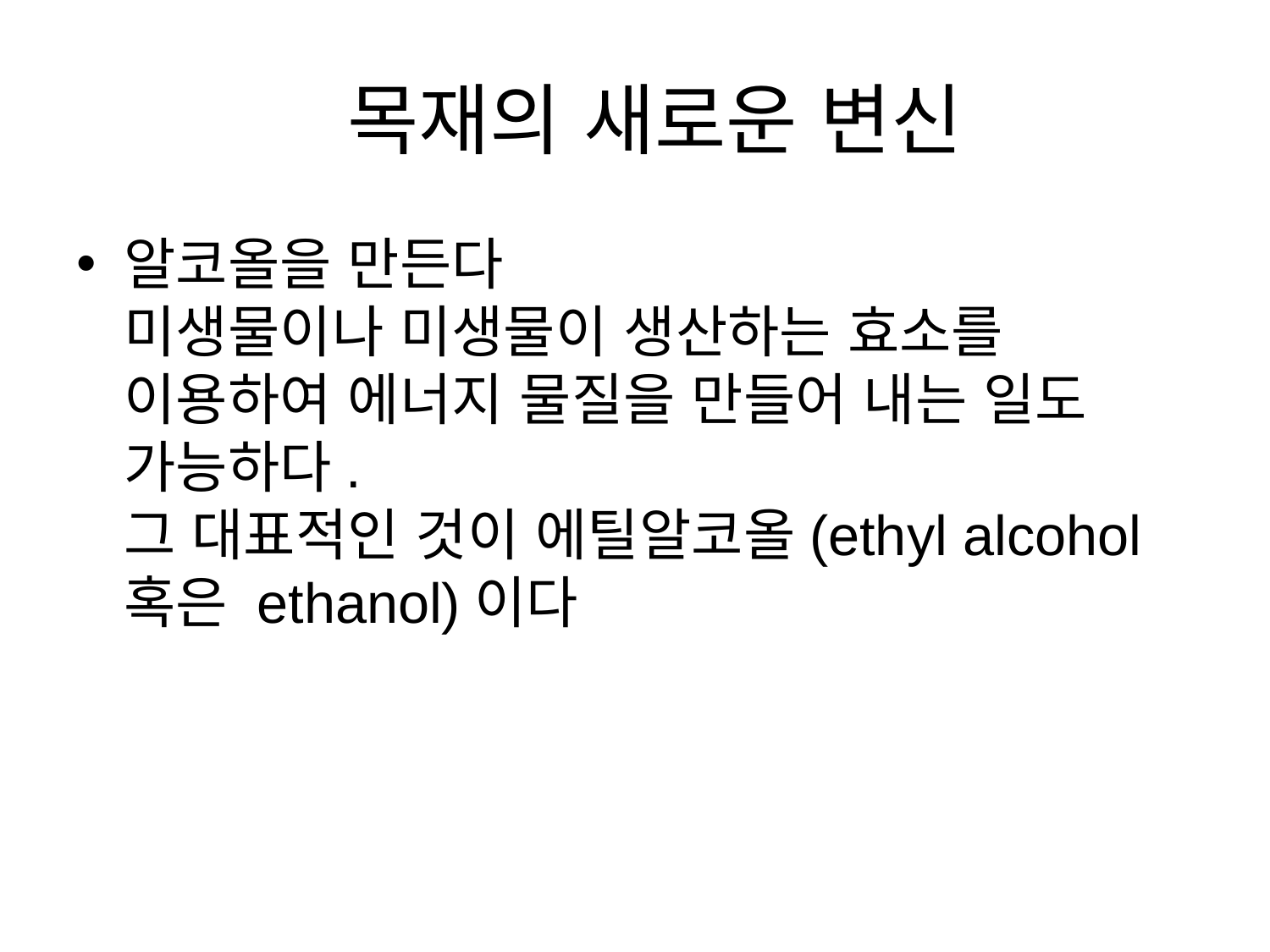

# 목재의 새로운 변신
알코올을 만든다
미생물이나 미생물이 생산하는 효소를 이용하여 에너지 물질을 만들어 내는 일도 가능하다.
그 대표적인 것이 에틸알코올(ethyl alcohol 혹은 ethanol)이다